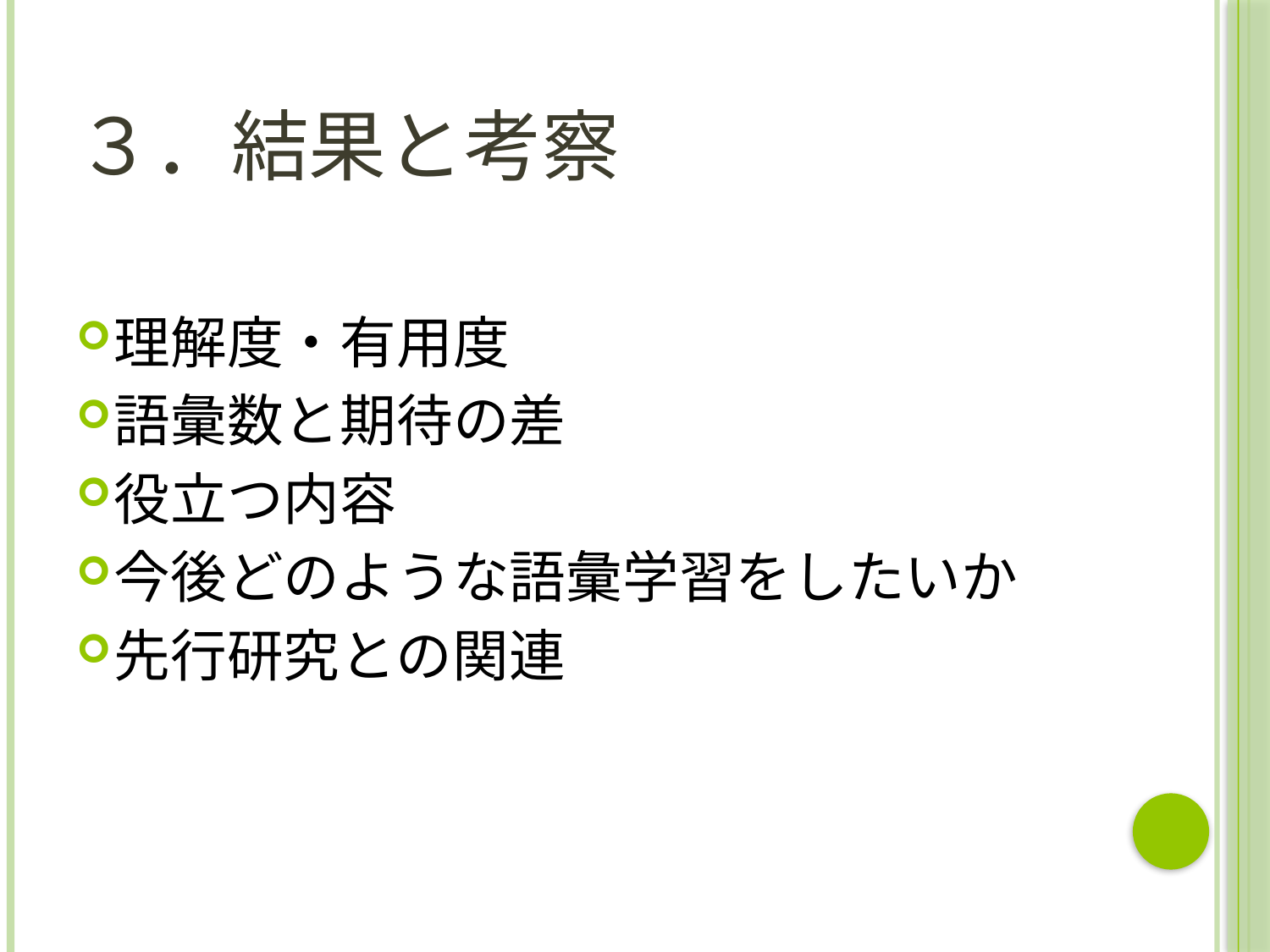

# ３．結果と考察

理解度・有用度
語彙数と期待の差
役立つ内容
今後どのような語彙学習をしたいか
先行研究との関連